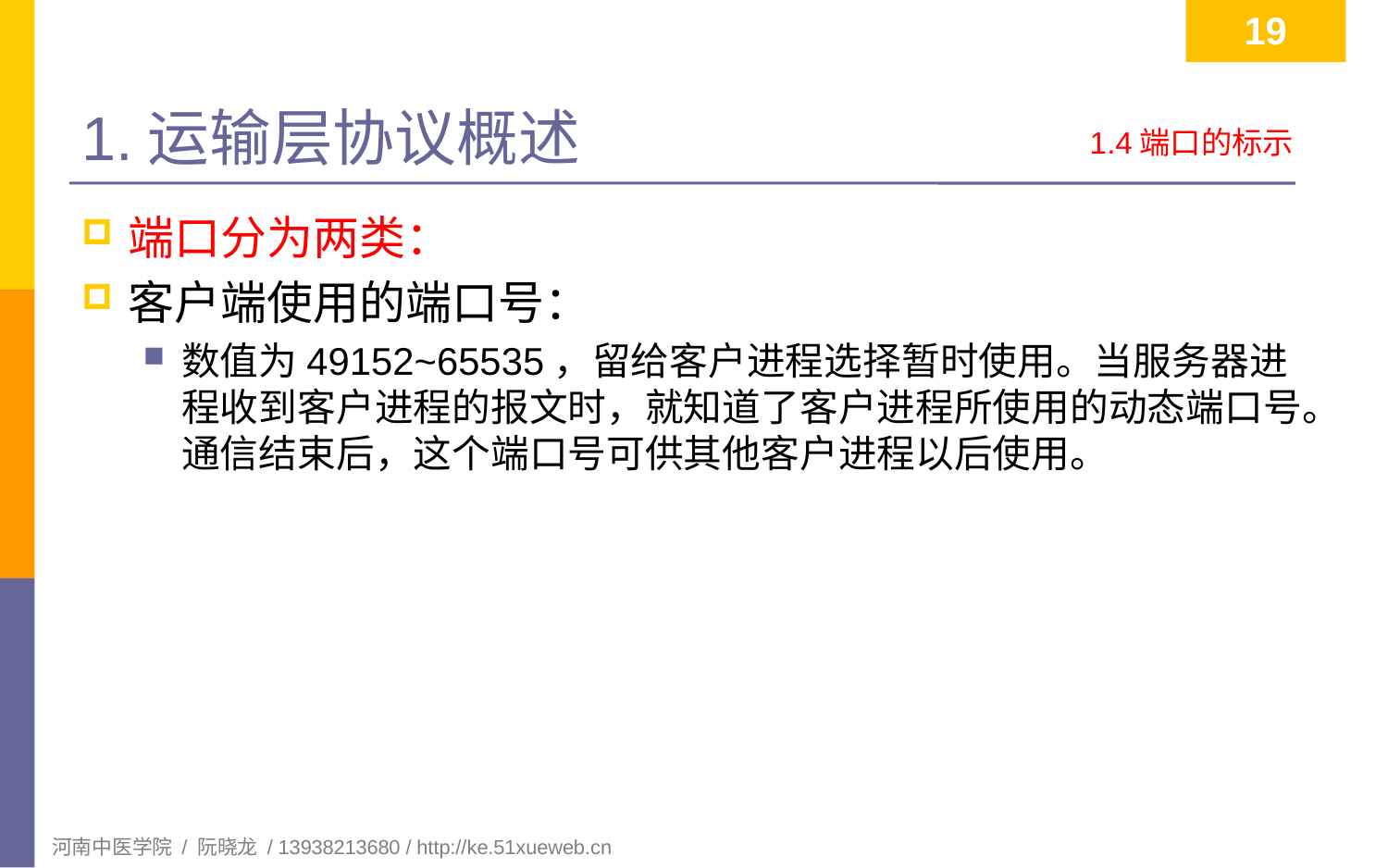

19
# 1.运输层协议概述
1.4端口的标示
端口分为两类：
客户端使用的端口号：
数值为49152~65535，留给客户进程选择暂时使用。当服务器进程收到客户进程的报文时，就知道了客户进程所使用的动态端口号。通信结束后，这个端口号可供其他客户进程以后使用。